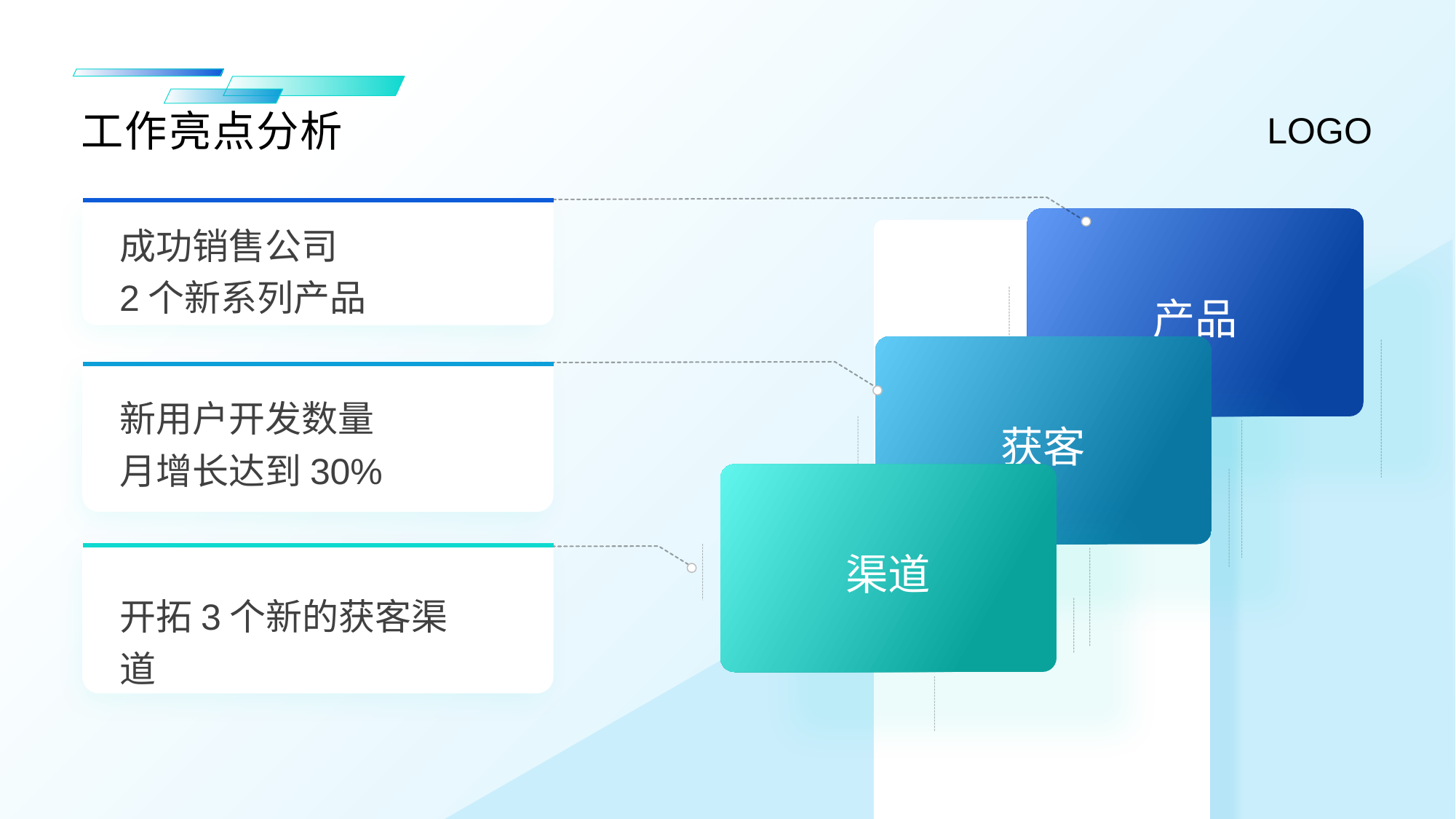

工作亮点分析

成功销售公司
2个新系列产品
产品

获客

新用户开发数量
月增长达到30%

渠道

开拓3个新的获客渠道